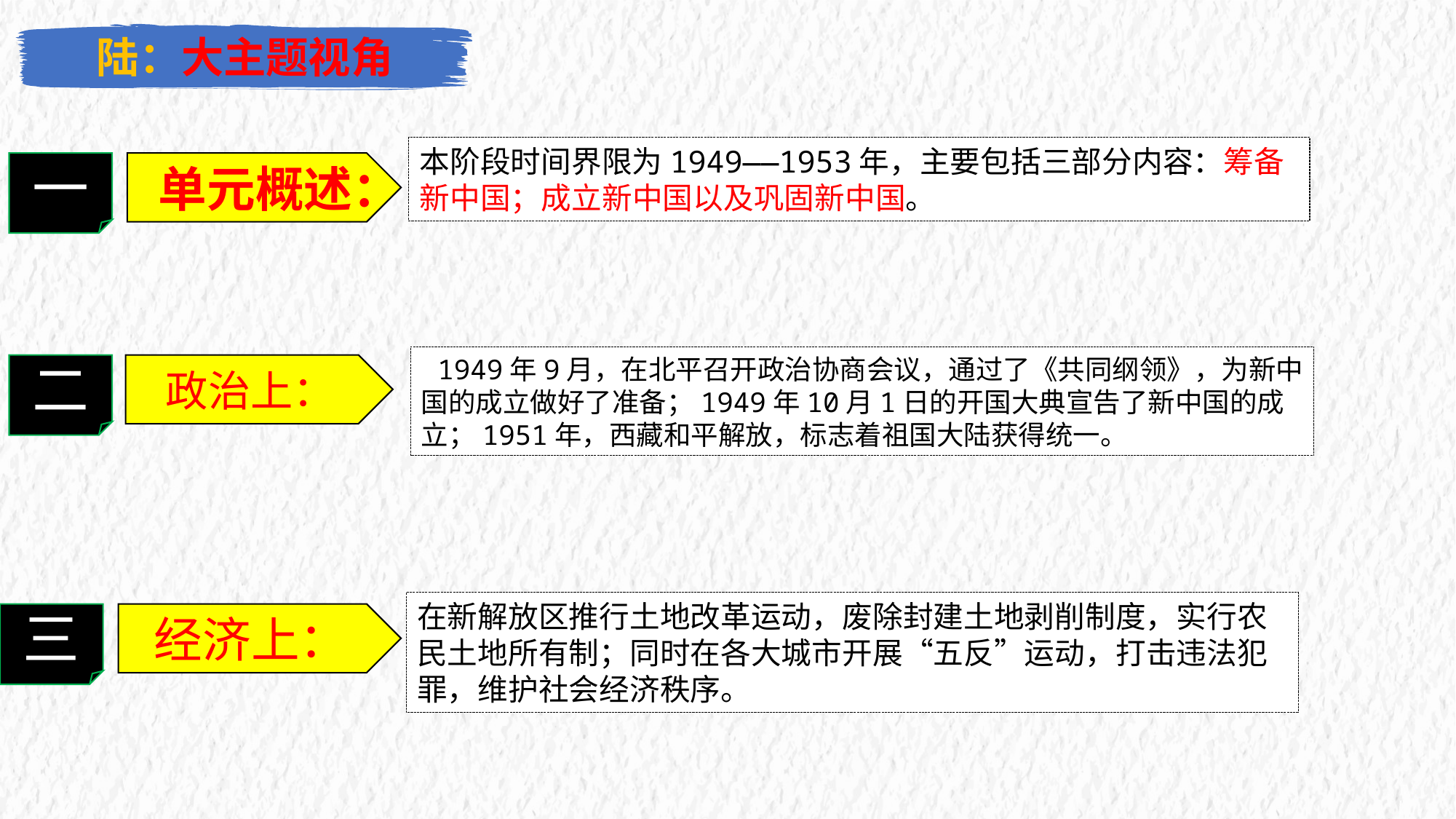

陆：大主题视角
本阶段时间界限为1949——1953年，主要包括三部分内容：筹备新中国；成立新中国以及巩固新中国。
一
单元概述：
 1949年9月，在北平召开政治协商会议，通过了《共同纲领》，为新中国的成立做好了准备；1949年10月1日的开国大典宣告了新中国的成立；1951年，西藏和平解放，标志着祖国大陆获得统一。
二
政治上：
在新解放区推行土地改革运动，废除封建土地剥削制度，实行农民土地所有制；同时在各大城市开展“五反”运动，打击违法犯罪，维护社会经济秩序。
经济上：
三